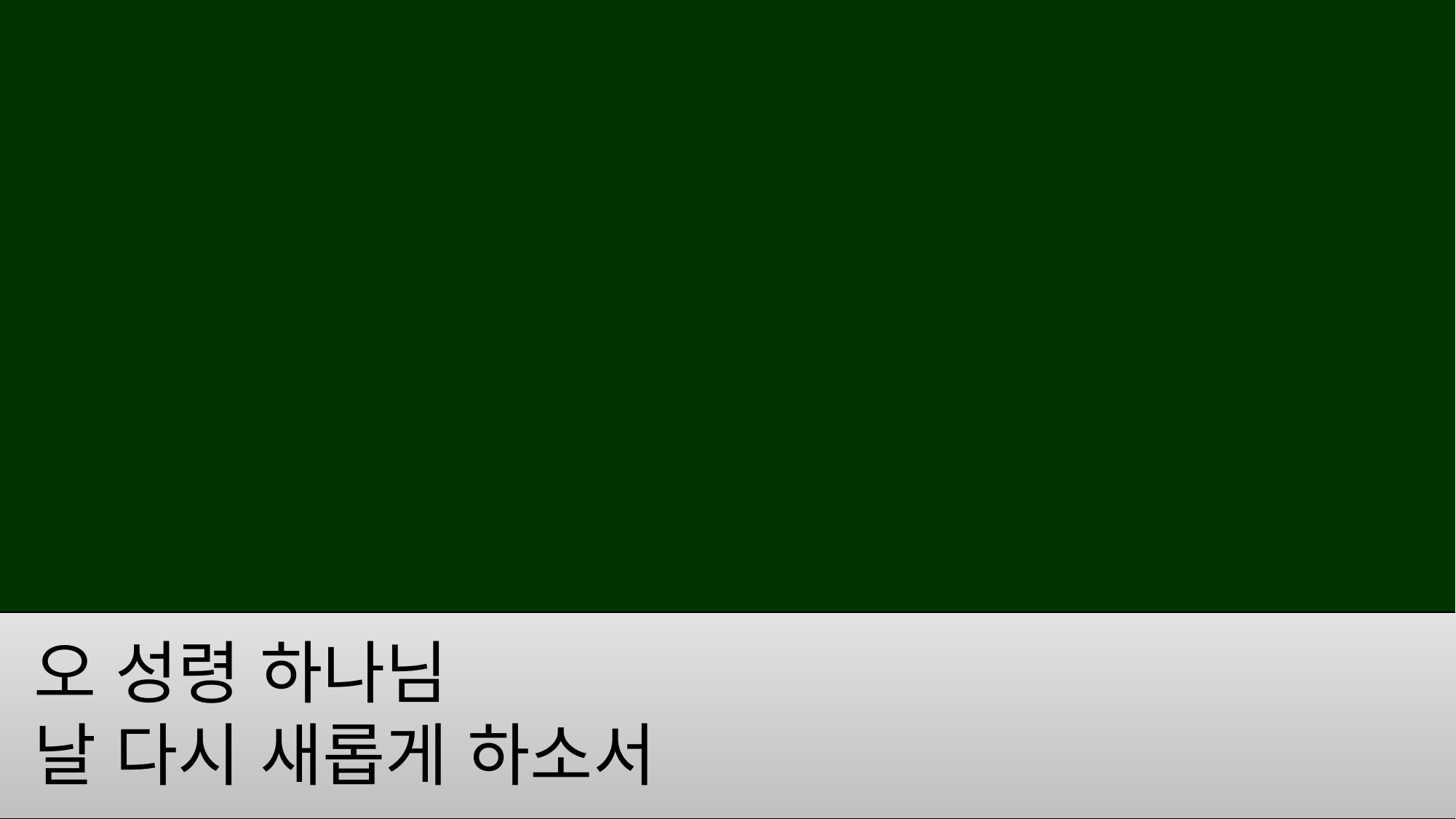

오 성령 하나님
날 다시 새롭게 하소서